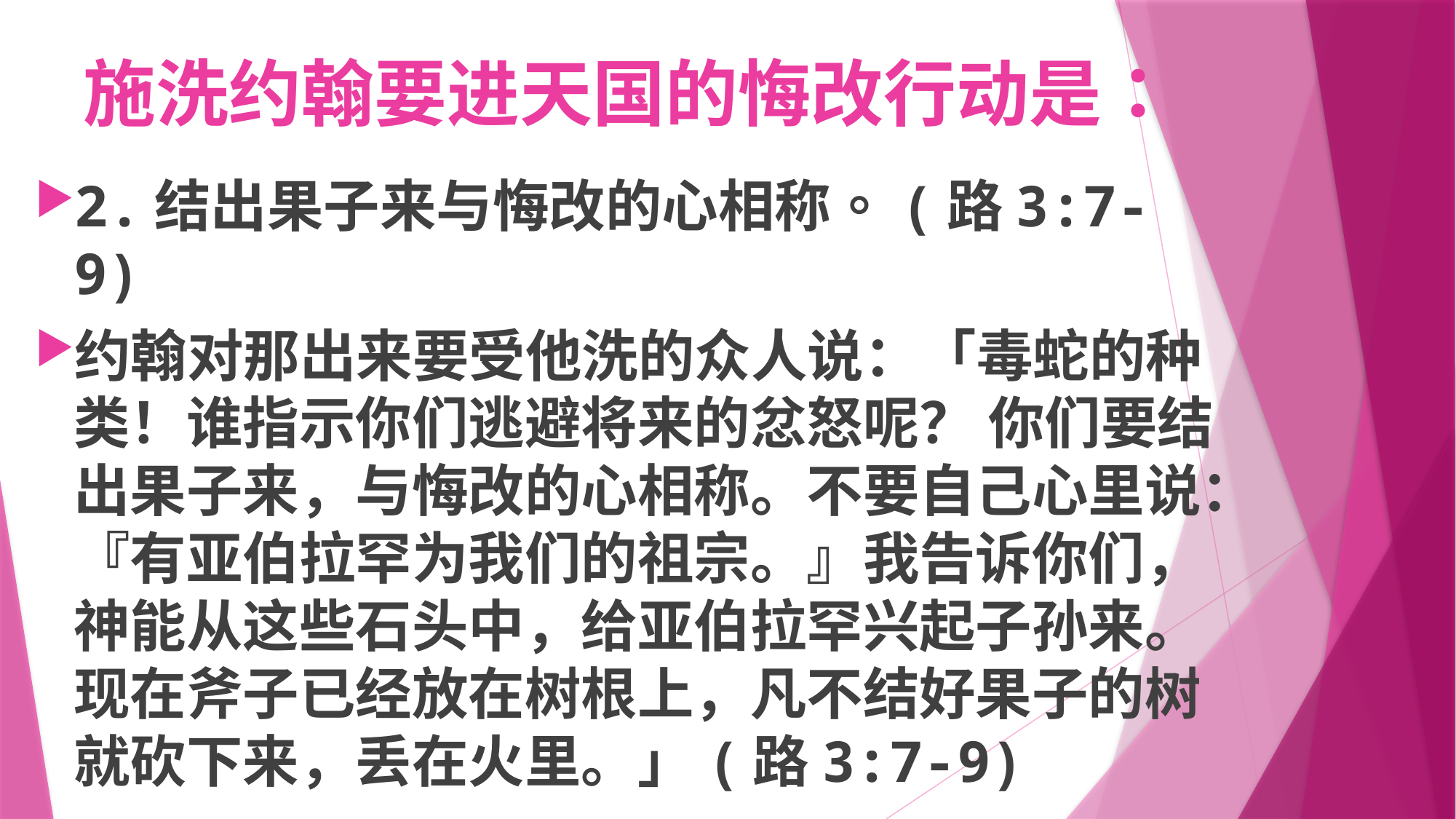

# 施洗约翰要进天国的悔改行动是：
2.结出果子来与悔改的心相称。(路3:7-9)
约翰对那出来要受他洗的众人说：「毒蛇的种类！谁指示你们逃避将来的忿怒呢？ 你们要结出果子来，与悔改的心相称。不要自己心里说：『有亚伯拉罕为我们的祖宗。』我告诉你们，神能从这些石头中，给亚伯拉罕兴起子孙来。现在斧子已经放在树根上，凡不结好果子的树就砍下来，丢在火里。」(路3:7-9)